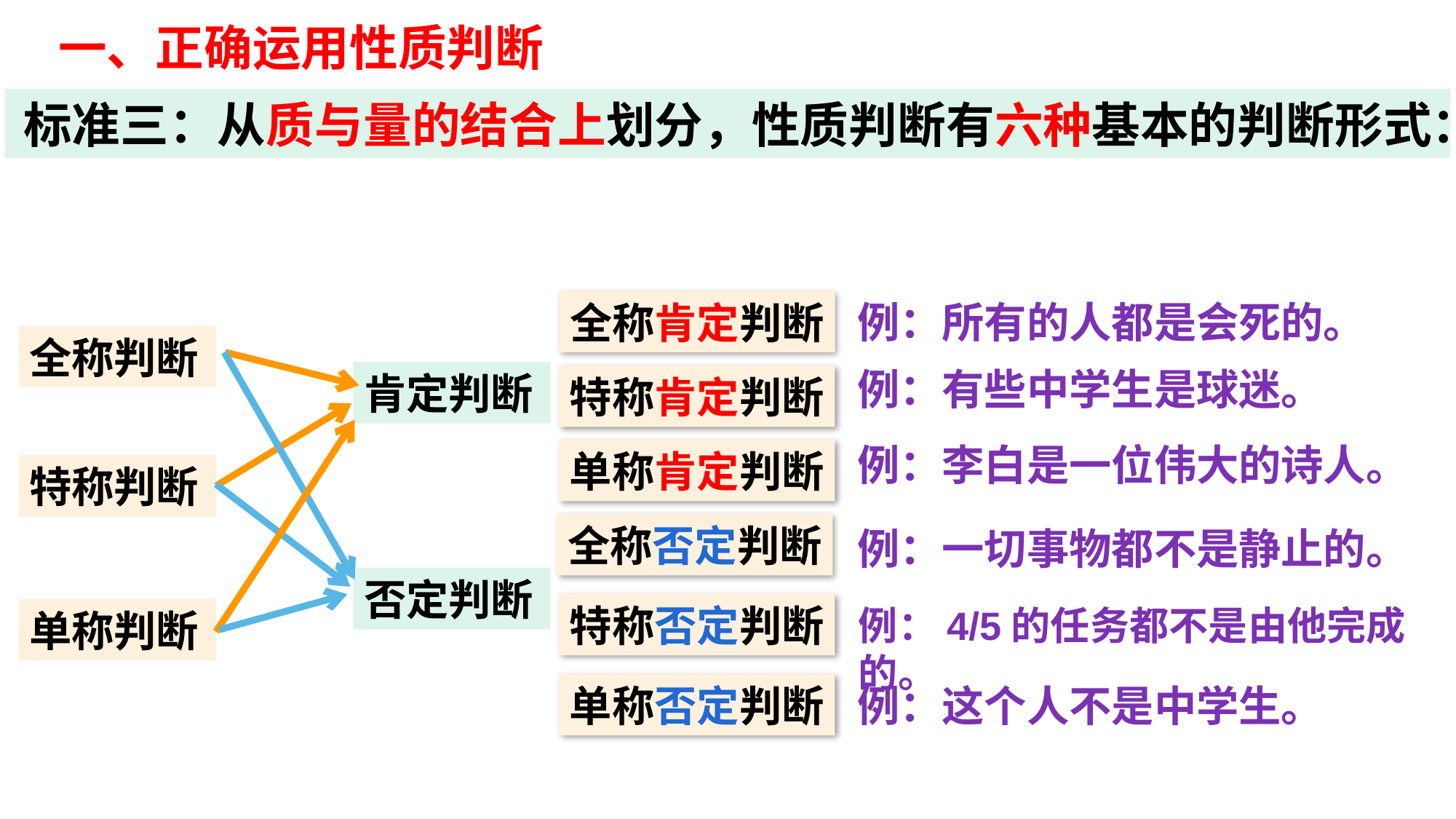

一、正确运用性质判断
标准三：从质与量的结合上划分，性质判断有六种基本的判断形式：
例：所有的人都是会死的。
全称肯定判断
全称判断
例：有些中学生是球迷。
肯定判断
特称肯定判断
例：李白是一位伟大的诗人。
单称肯定判断
特称判断
全称否定判断
例：一切事物都不是静止的。
否定判断
特称否定判断
例：4/5的任务都不是由他完成的。
单称判断
单称否定判断
例：这个人不是中学生。